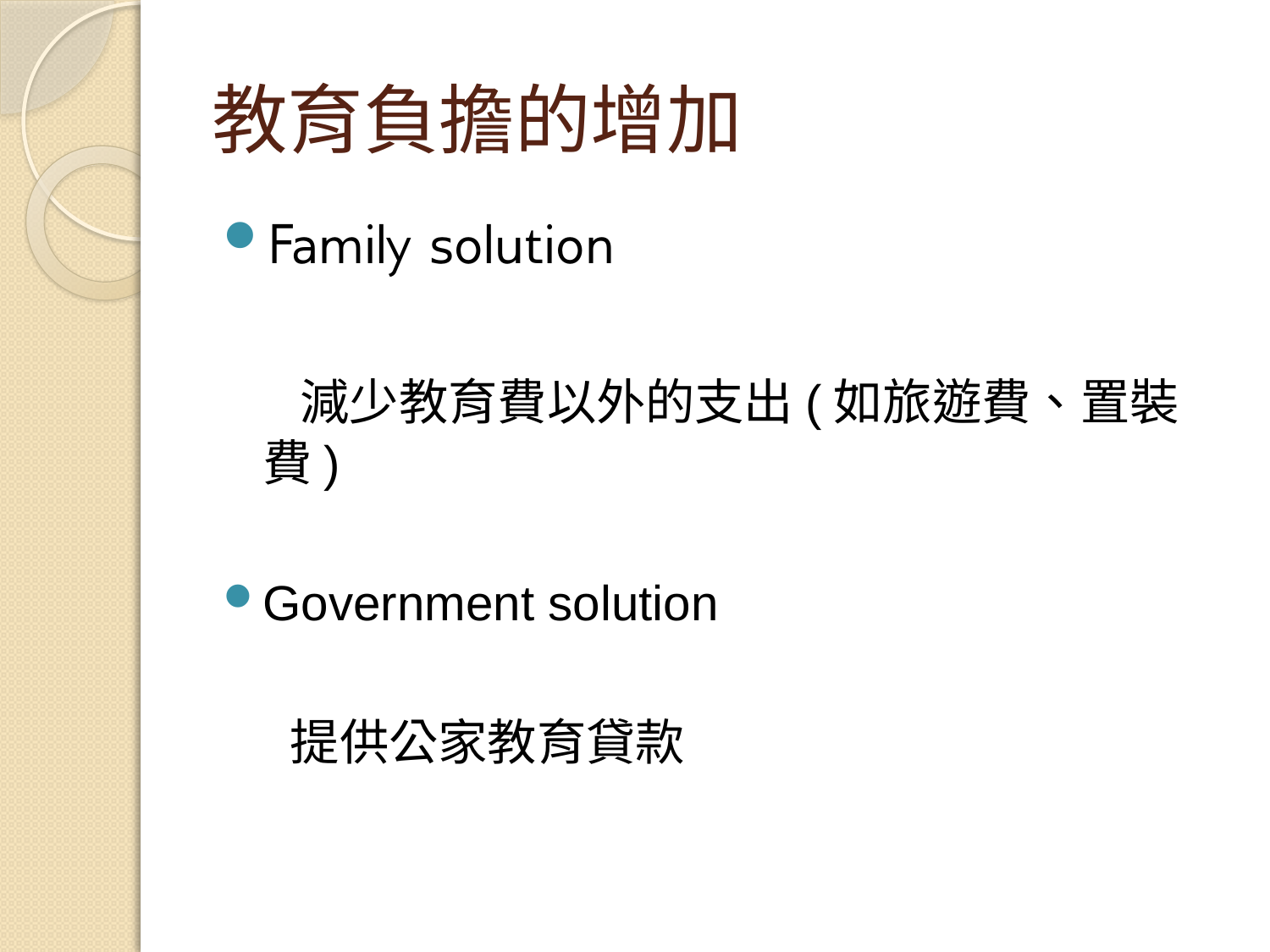

# 教育負擔的增加
Family solution

     減少教育費以外的支出(如旅遊費、置裝費)

Government solution

     提供公家教育貸款